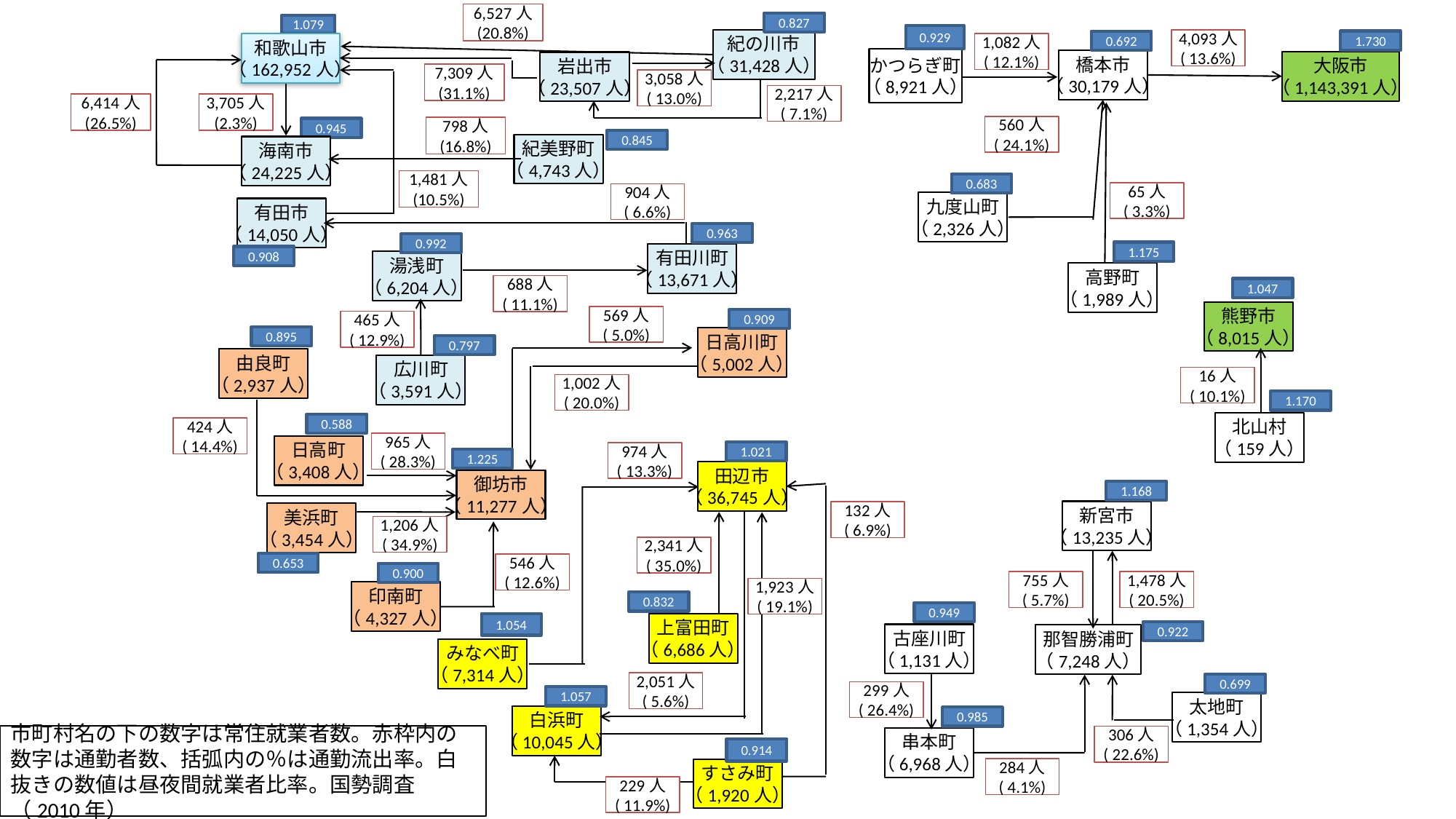

6,527人
(20.8%)
0.827
1.079
0.929
紀の川市
（31,428人）
4,093人
( 13.6%)
1.730
0.692
和歌山市
（162,952人）
1,082人
( 12.1%)
かつらぎ町
（8,921人）
橋本市
（30,179人）
大阪市
（1,143,391人）
岩出市
（23,507人）
7,309人
(31.1%)
3,058人
( 13.0%)
2,217人
( 7.1%)
6,414人
(26.5%)
3,705人
(2.3%)
560人
( 24.1%)
798人
(16.8%)
0.945
0.845
紀美野町
（4,743人）
海南市
（24,225人）
1,481人
(10.5%)
0.683
65人
( 3.3%)
904人
( 6.6%)
九度山町
（2,326人）
有田市
（14,050人）
0.963
0.992
1.175
有田川町
（13,671人）
0.908
湯浅町
（6,204人）
高野町
（1,989人）
688人
( 11.1%)
1.047
熊野市
（8,015人）
569人
( 5.0%)
0.909
465人
( 12.9%)
0.895
日高川町
（5,002人）
0.797
由良町
（2,937人）
広川町
（3,591人）
16人
( 10.1%)
1,002人
( 20.0%)
1.170
北山村
（159人）
0.588
424人
( 14.4%)
965人
( 28.3%)
日高町
（3,408人）
1.021
974人
( 13.3%)
1.225
田辺市
（36,745人）
御坊市
（11,277人）
1.168
新宮市
（13,235人）
132人
( 6.9%)
美浜町
（3,454人）
1,206人
( 34.9%)
2,341人
( 35.0%)
0.653
546人
( 12.6%)
0.900
755人
( 5.7%)
1,478人
( 20.5%)
1,923人
( 19.1%)
印南町
（4,327人）
0.832
0.949
1.054
上富田町
（6,686人）
0.922
古座川町
（1,131人）
那智勝浦町
（7,248人）
みなべ町
（7,314人）
2,051人
( 5.6%)
0.699
299人
( 26.4%)
1.057
太地町
（1,354人）
白浜町
（10,045人）
0.985
市町村名の下の数字は常住就業者数。赤枠内の数字は通勤者数、括弧内の％は通勤流出率。白抜きの数値は昼夜間就業者比率。国勢調査（2010年）
306人
( 22.6%)
串本町
（6,968人）
0.914
284人
( 4.1%)
すさみ町
（1,920人）
229人
( 11.9%)